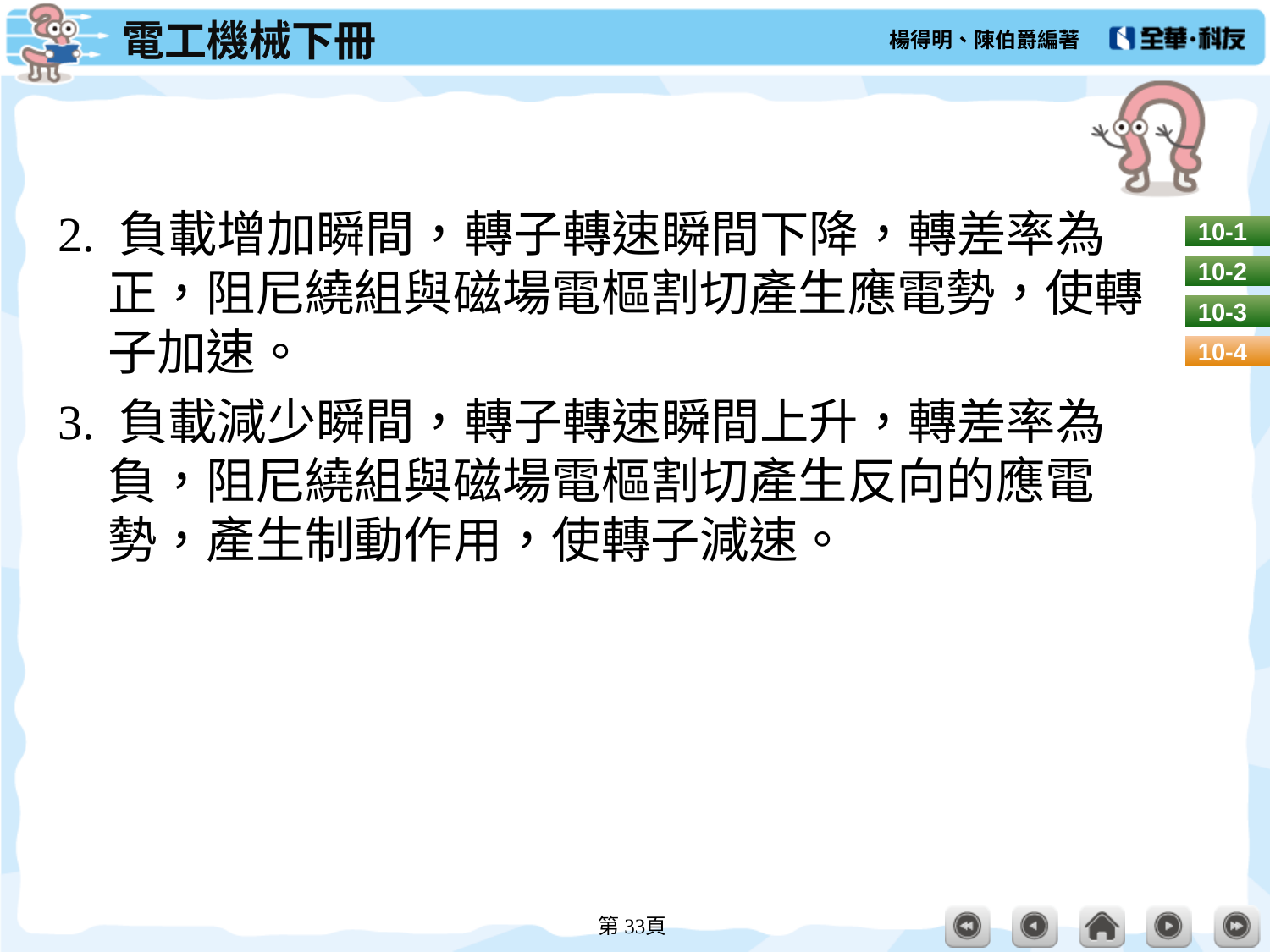

#
2. 負載增加瞬間，轉子轉速瞬間下降，轉差率為正，阻尼繞組與磁場電樞割切產生應電勢，使轉子加速。
3. 負載減少瞬間，轉子轉速瞬間上升，轉差率為負，阻尼繞組與磁場電樞割切產生反向的應電勢，產生制動作用，使轉子減速。